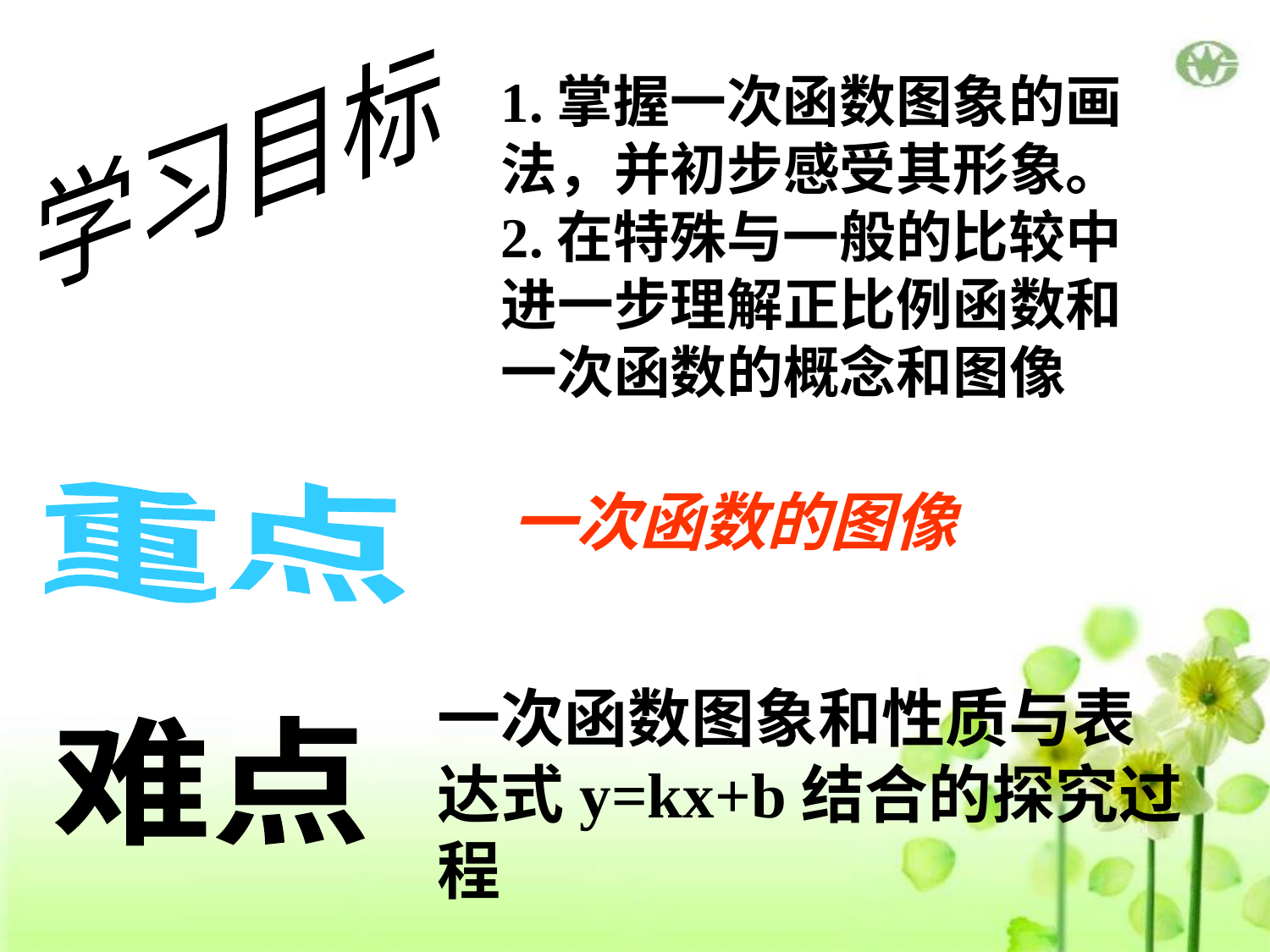

学习目标
1.掌握一次函数图象的画法，并初步感受其形象。
2.在特殊与一般的比较中进一步理解正比例函数和一次函数的概念和图像
重点
一次函数的图像
一次函数图象和性质与表达式y=kx+b结合的探究过程
难点